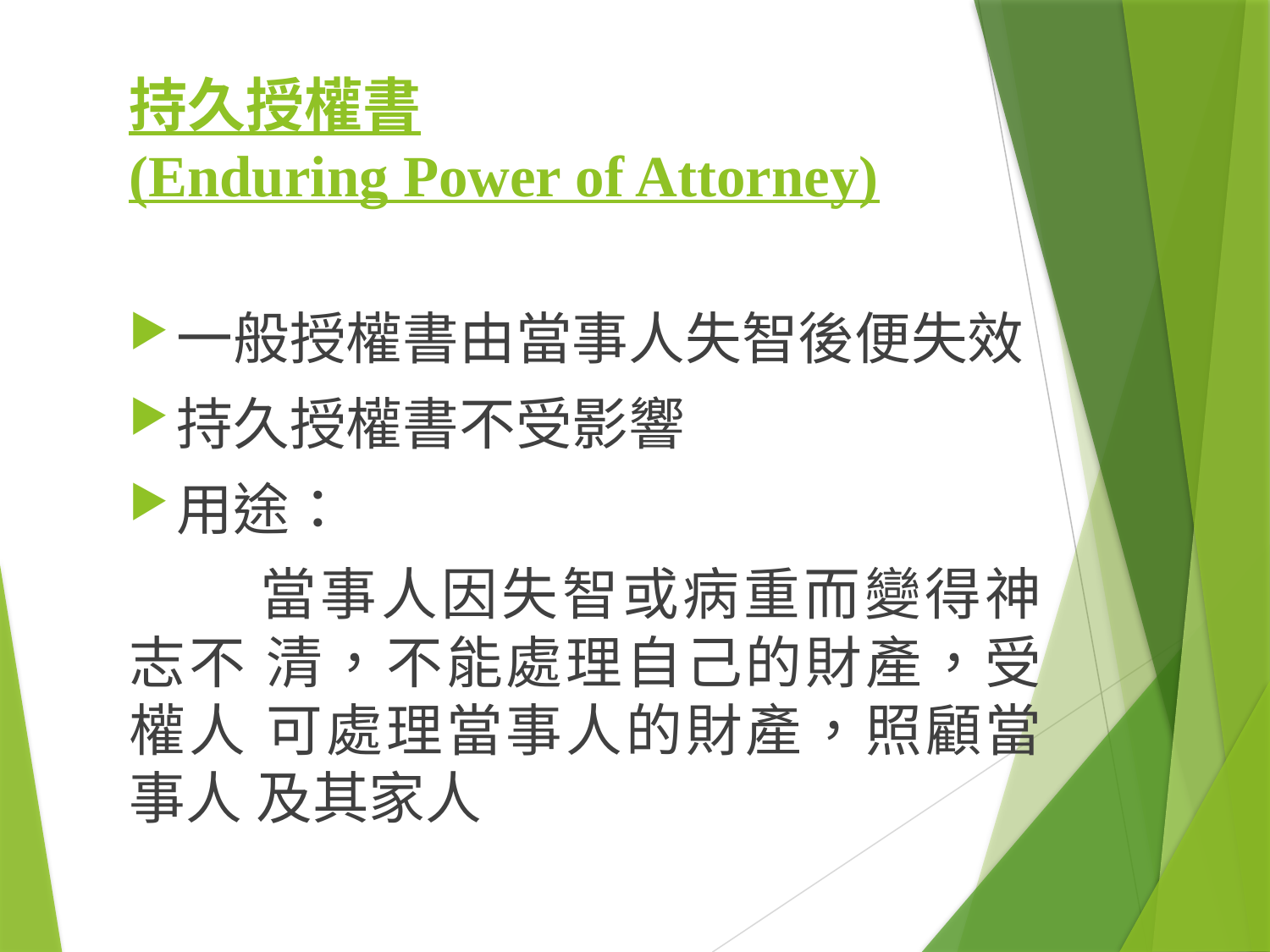

# 持久授權書 (Enduring Power of Attorney)
一般授權書由當事人失智後便失效
持久授權書不受影響
用途：
	當事人因失智或病重而變得神志不	清，不能處理自己的財產，受權人	可處理當事人的財產，照顧當事人	及其家人